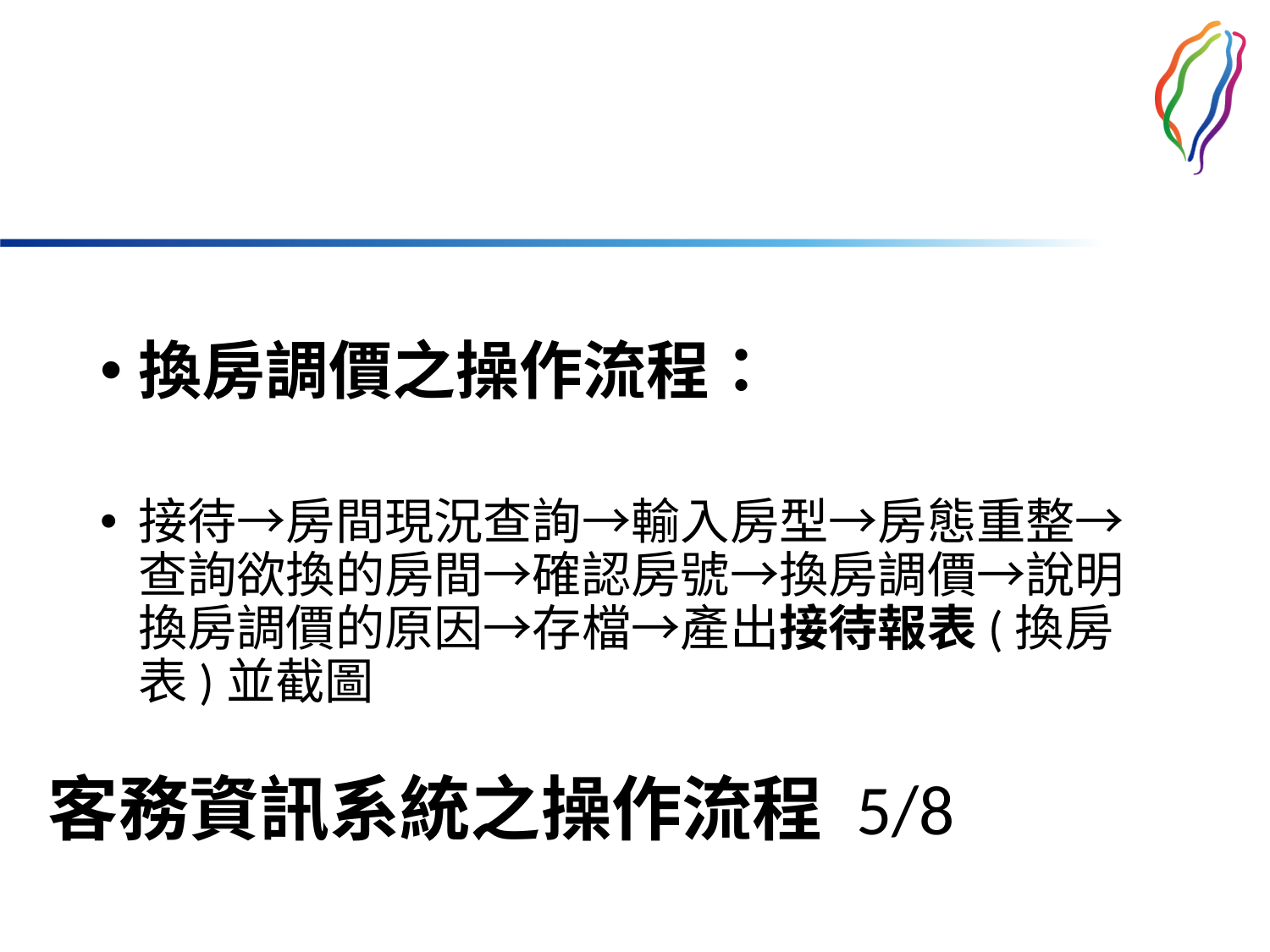

換房調價之操作流程：

接待→房間現況查詢→輸入房型→房態重整→查詢欲換的房間→確認房號→換房調價→說明換房調價的原因→存檔→產出接待報表(換房表)並截圖

# 客務資訊系統之操作流程 5/8